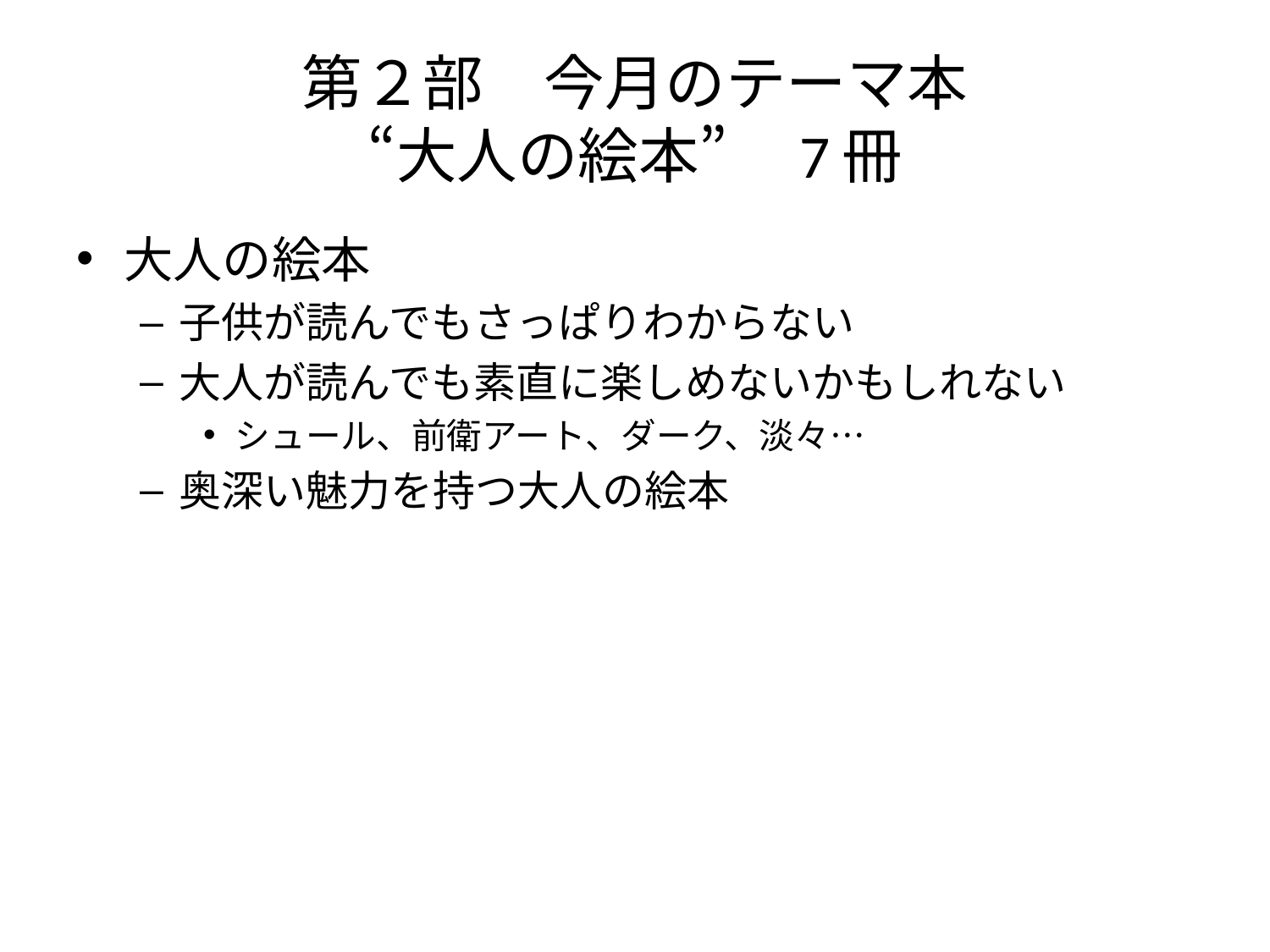

# 第２部　今月のテーマ本 “大人の絵本”　7冊
大人の絵本
子供が読んでもさっぱりわからない
大人が読んでも素直に楽しめないかもしれない
シュール、前衛アート、ダーク、淡々…
奥深い魅力を持つ大人の絵本